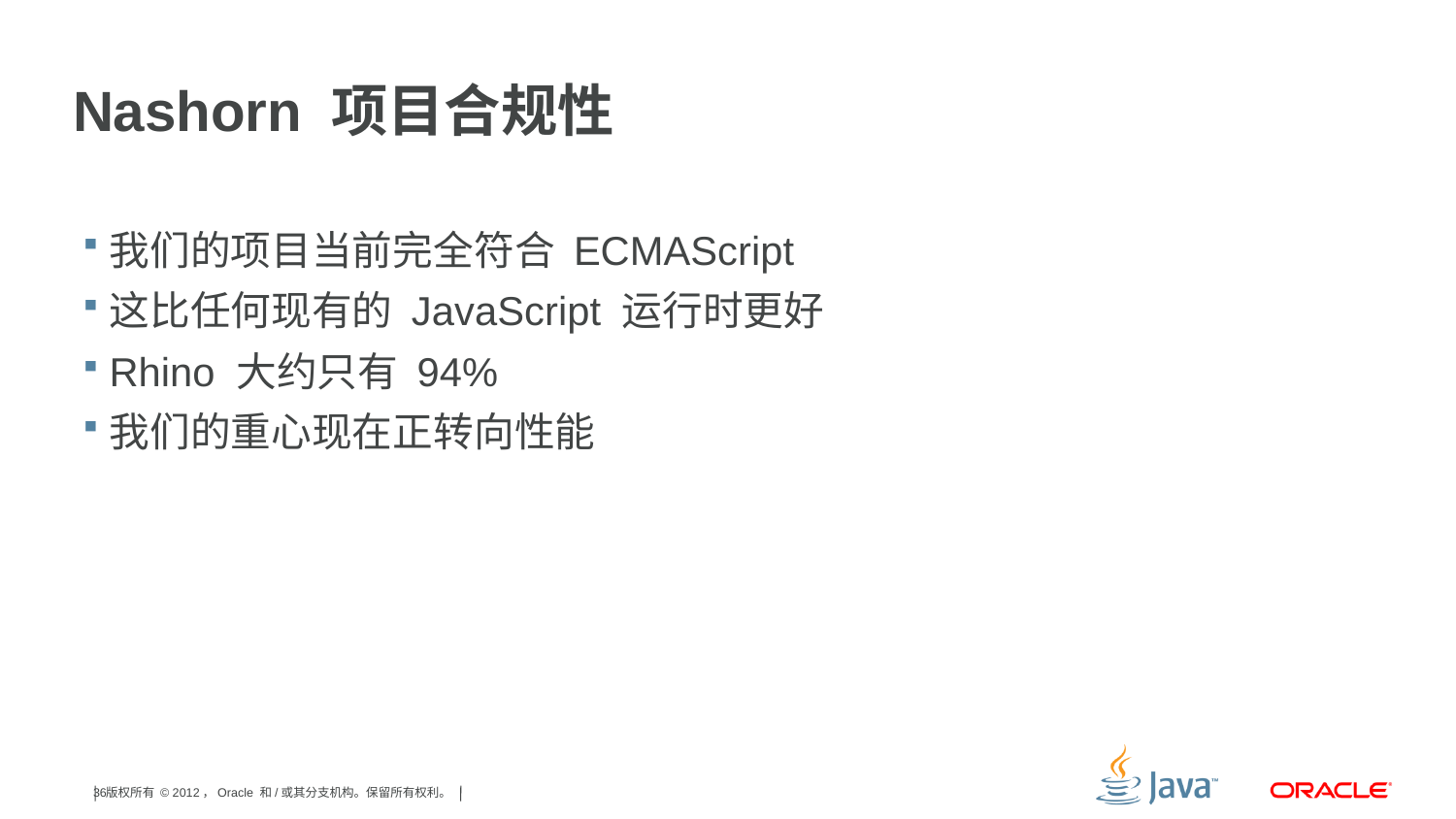

# Nashorn 项目合规性
我们的项目当前完全符合 ECMAScript
这比任何现有的 JavaScript 运行时更好
Rhino 大约只有 94%
我们的重心现在正转向性能